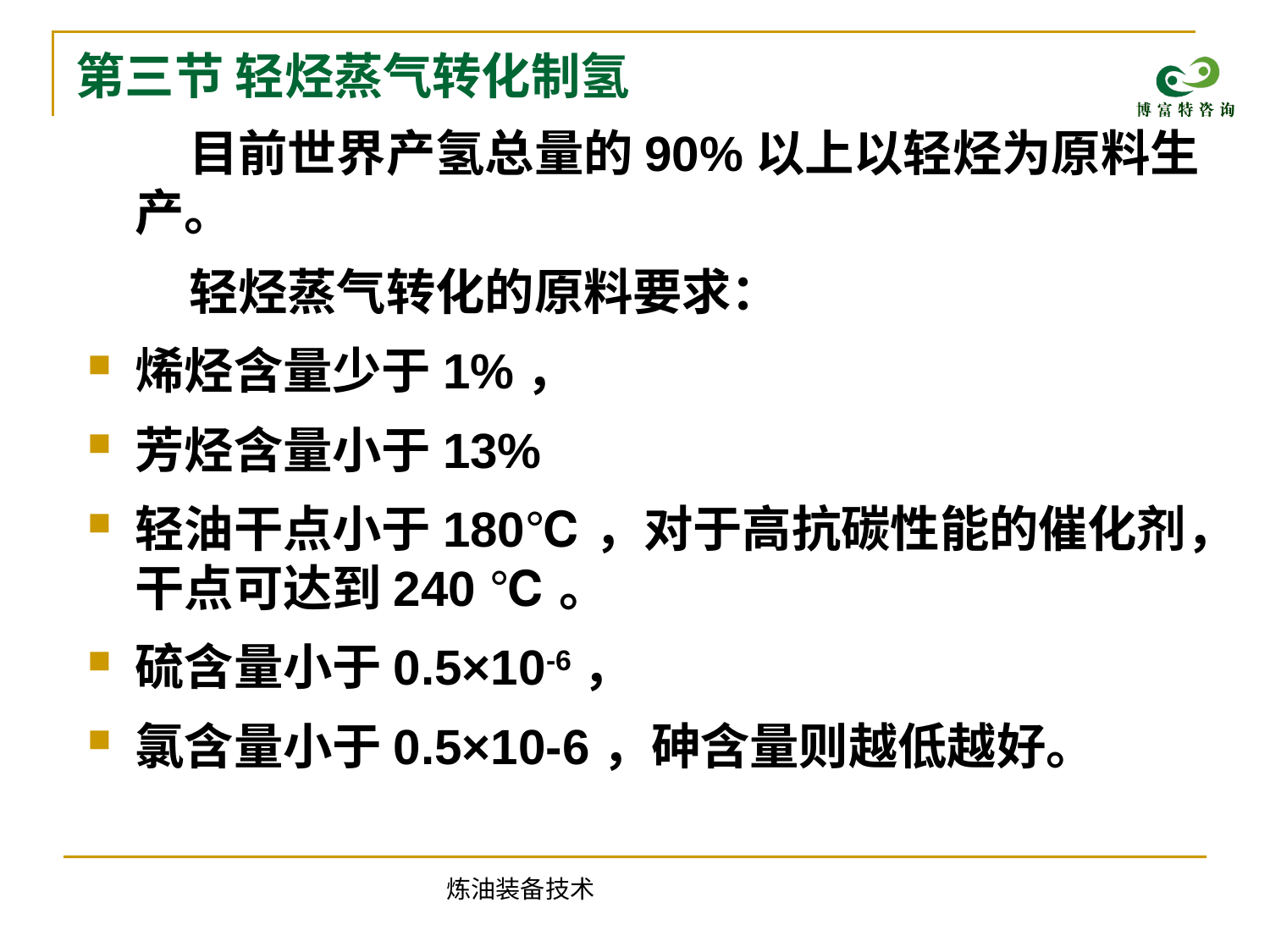

# 第三节 轻烃蒸气转化制氢
        目前世界产氢总量的90%以上以轻烃为原料生产。
        轻烃蒸气转化的原料要求：
烯烃含量少于1%，
芳烃含量小于13%
轻油干点小于180℃，对于高抗碳性能的催化剂，干点可达到240 ℃。
硫含量小于0.5×10-6，
氯含量小于0.5×10-6，砷含量则越低越好。

11
炼油装备技术